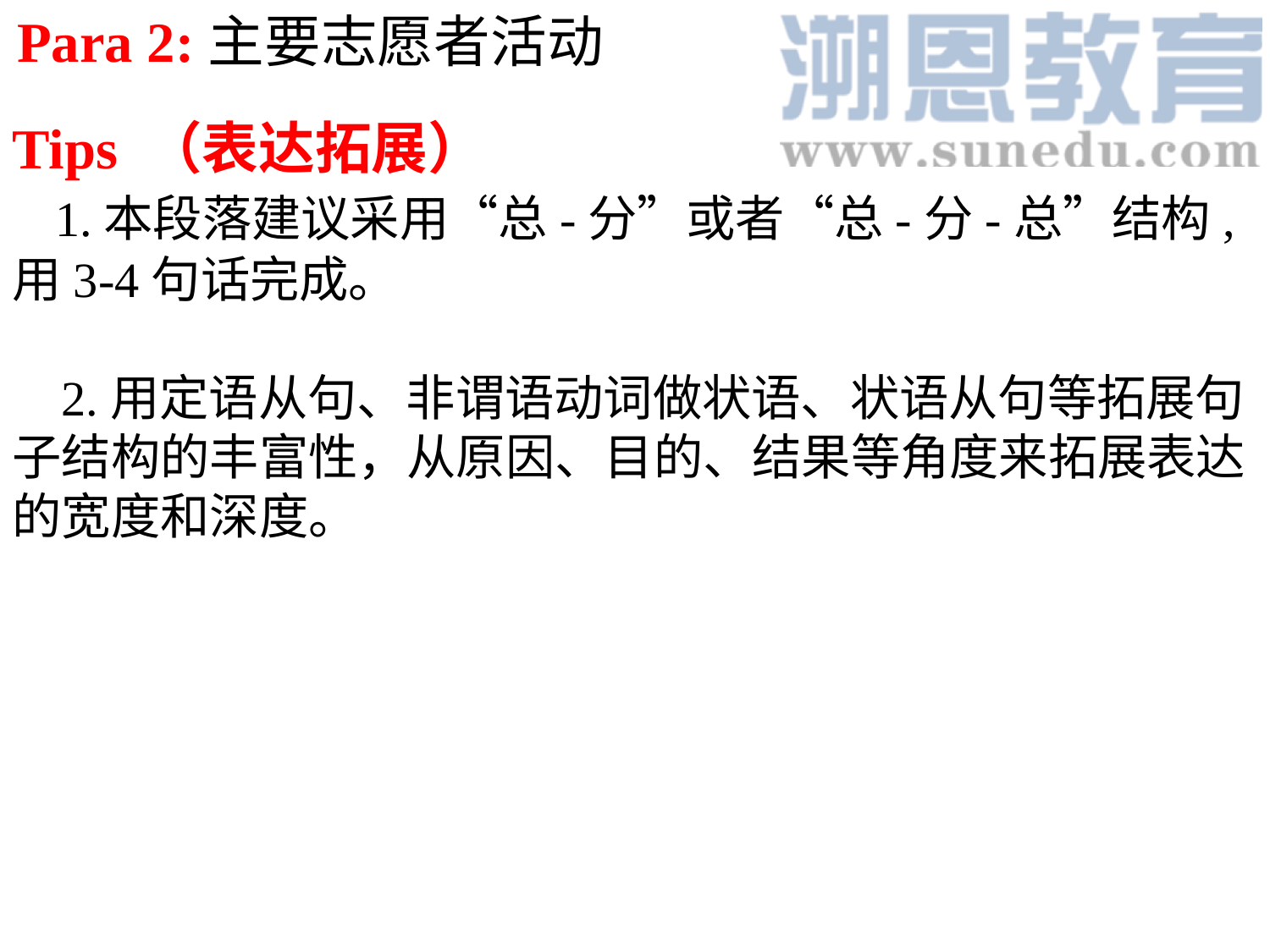

Para 2:主要志愿者活动

Tips （表达拓展）
   1.本段落建议采用“总-分”或者“总-分-总”结构, 用3-4句话完成。

    2.用定语从句、非谓语动词做状语、状语从句等拓展句子结构的丰富性，从原因、目的、结果等角度来拓展表达的宽度和深度。